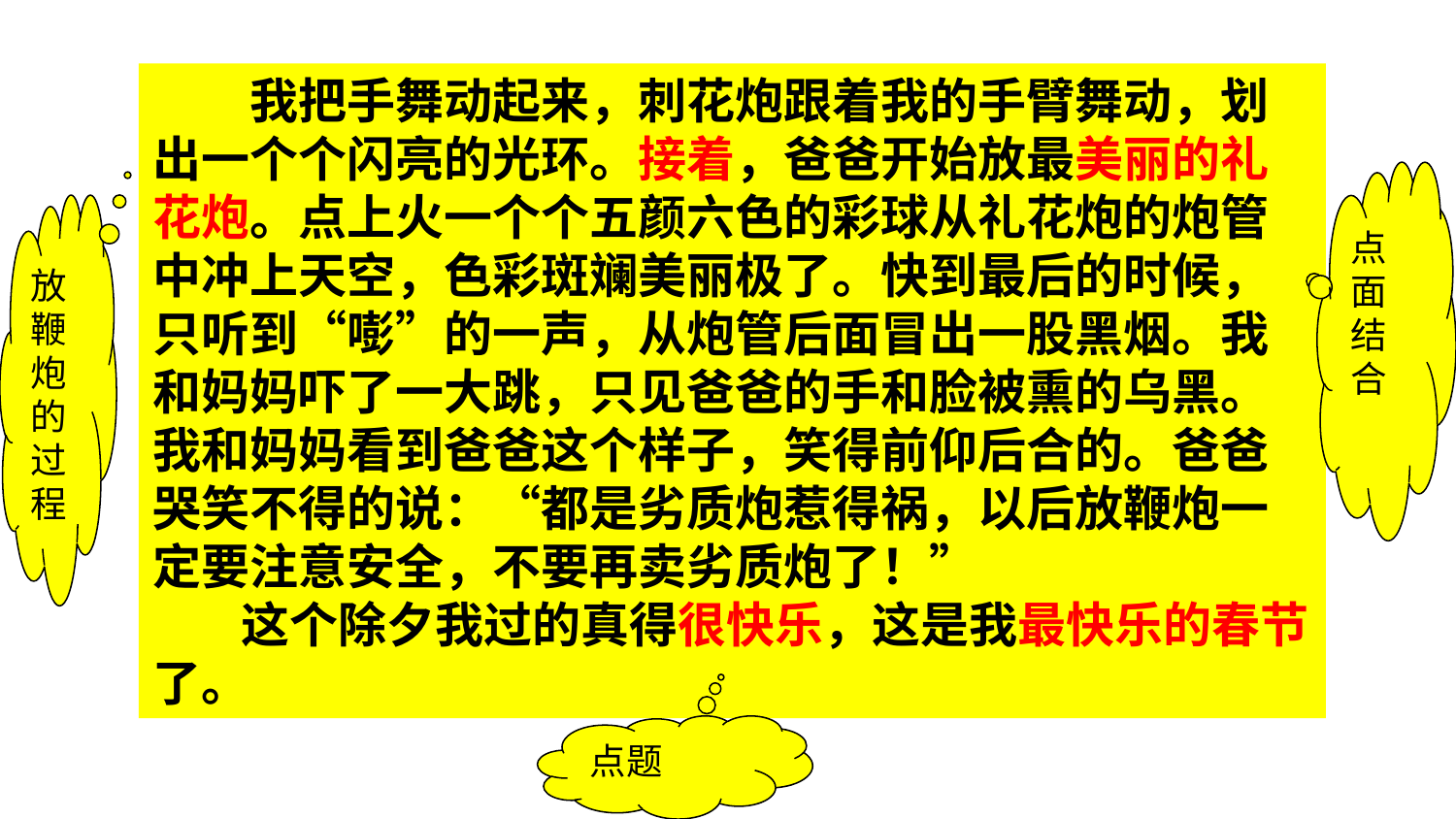

我把手舞动起来，刺花炮跟着我的手臂舞动，划出一个个闪亮的光环。接着，爸爸开始放最美丽的礼花炮。点上火一个个五颜六色的彩球从礼花炮的炮管中冲上天空，色彩斑斓美丽极了。快到最后的时候，只听到“嘭”的一声，从炮管后面冒出一股黑烟。我和妈妈吓了一大跳，只见爸爸的手和脸被熏的乌黑。我和妈妈看到爸爸这个样子，笑得前仰后合的。爸爸哭笑不得的说：“都是劣质炮惹得祸，以后放鞭炮一定要注意安全，不要再卖劣质炮了！”
       这个除夕我过的真得很快乐，这是我最快乐的春节了。
点面结合
放鞭炮的过程
点题